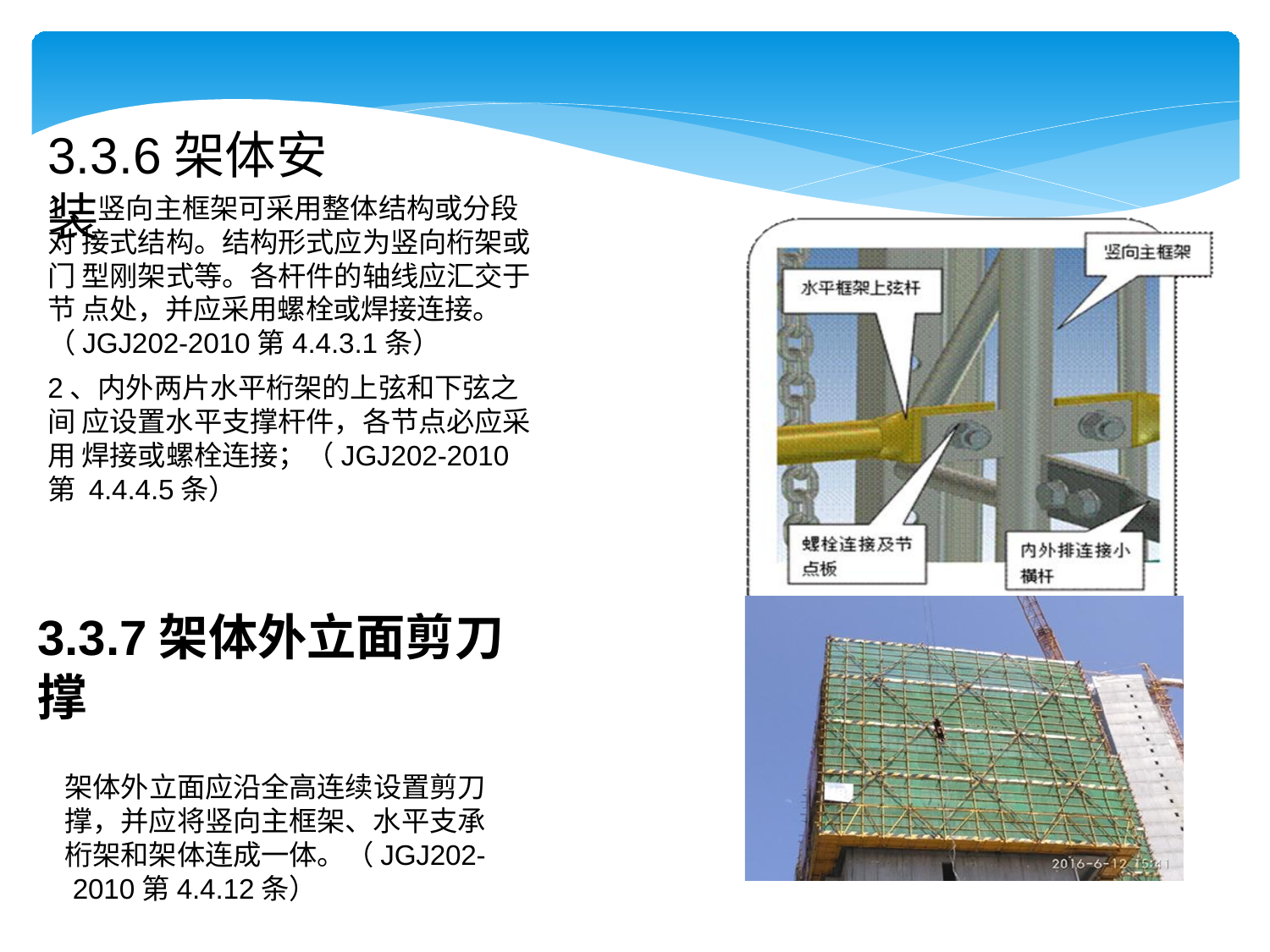

# 3.3.6架体安装
1、竖向主框架可采用整体结构或分段对 接式结构。结构形式应为竖向桁架或门 型刚架式等。各杆件的轴线应汇交于节 点处，并应采用螺栓或焊接连接。
（JGJ202-2010第4.4.3.1条）
2、内外两片水平桁架的上弦和下弦之间 应设置水平支撑杆件，各节点必应采用 焊接或螺栓连接；（JGJ202-2010第 4.4.4.5条）

3.3.7架体外立面剪刀撑
架体外立面应沿全高连续设置剪刀 撑，并应将竖向主框架、水平支承 桁架和架体连成一体。（JGJ202-  2010第4.4.12条）